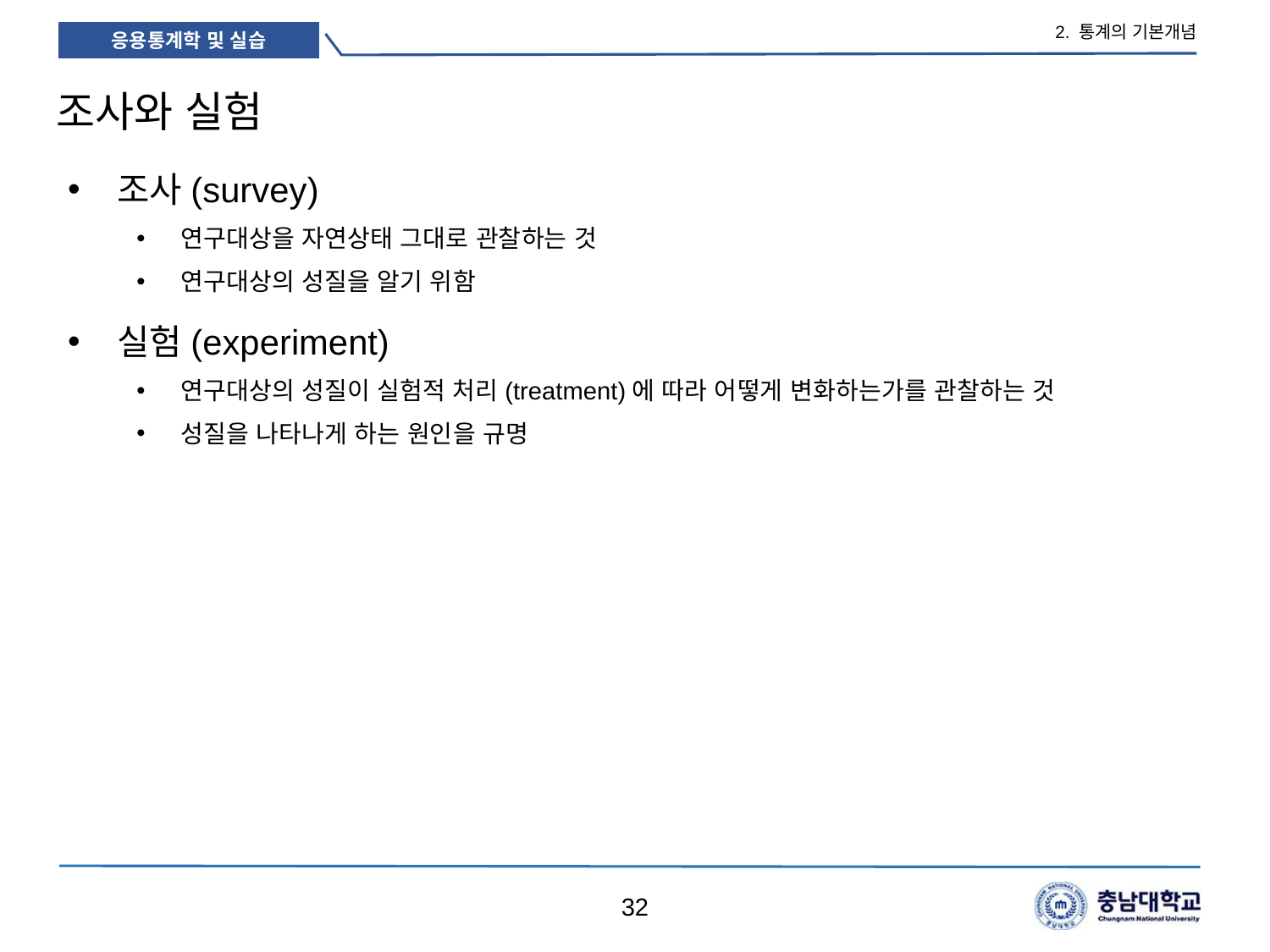

2. 통계의 기본개념
# 조사와 실험
조사(survey)
연구대상을 자연상태 그대로 관찰하는 것
연구대상의 성질을 알기 위함
실험(experiment)
연구대상의 성질이 실험적 처리(treatment)에 따라 어떻게 변화하는가를 관찰하는 것
성질을 나타나게 하는 원인을 규명
32